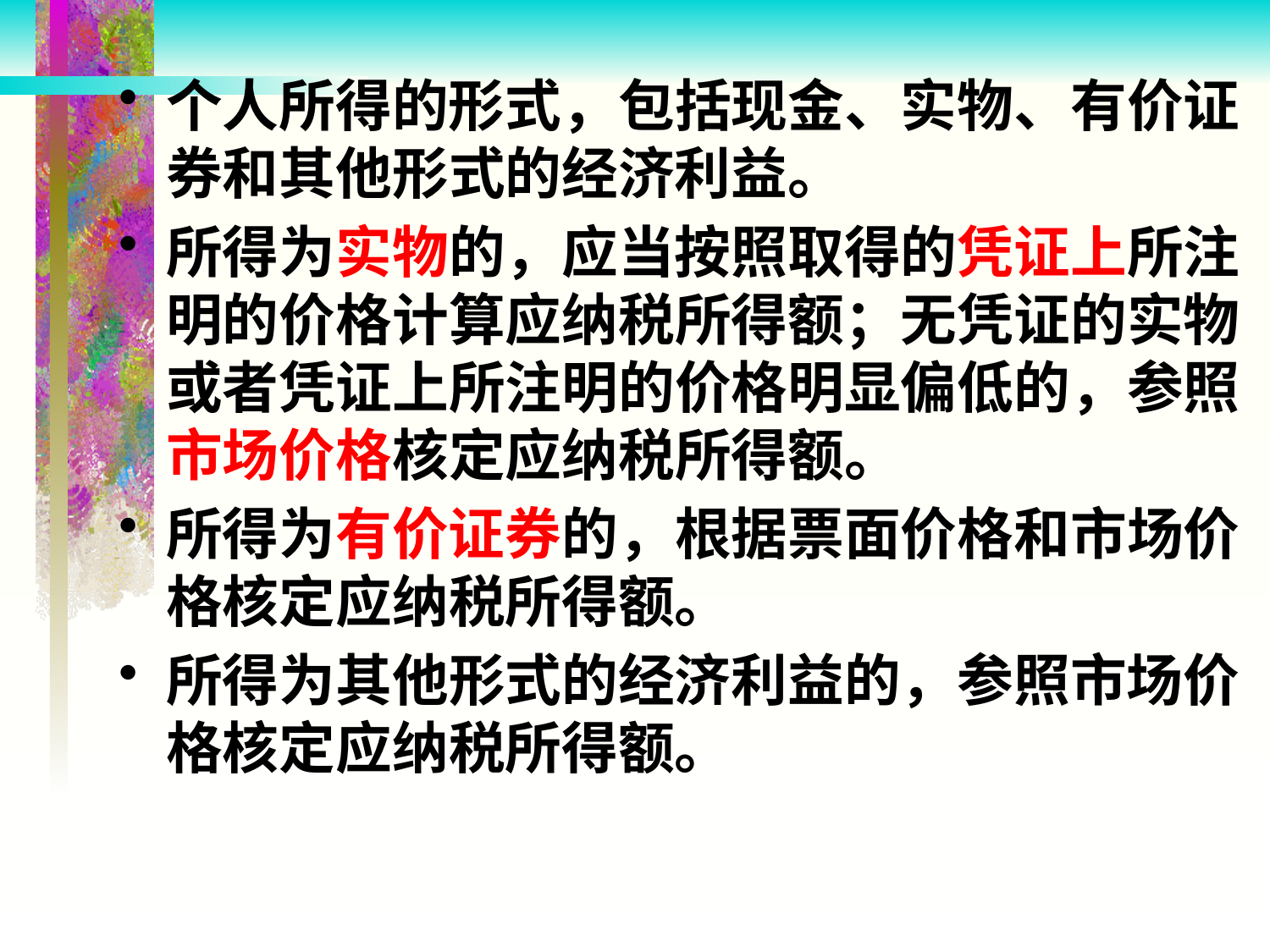

个人所得的形式，包括现金、实物、有价证券和其他形式的经济利益。
所得为实物的，应当按照取得的凭证上所注明的价格计算应纳税所得额；无凭证的实物或者凭证上所注明的价格明显偏低的，参照市场价格核定应纳税所得额。
所得为有价证券的，根据票面价格和市场价格核定应纳税所得额。
所得为其他形式的经济利益的，参照市场价格核定应纳税所得额。